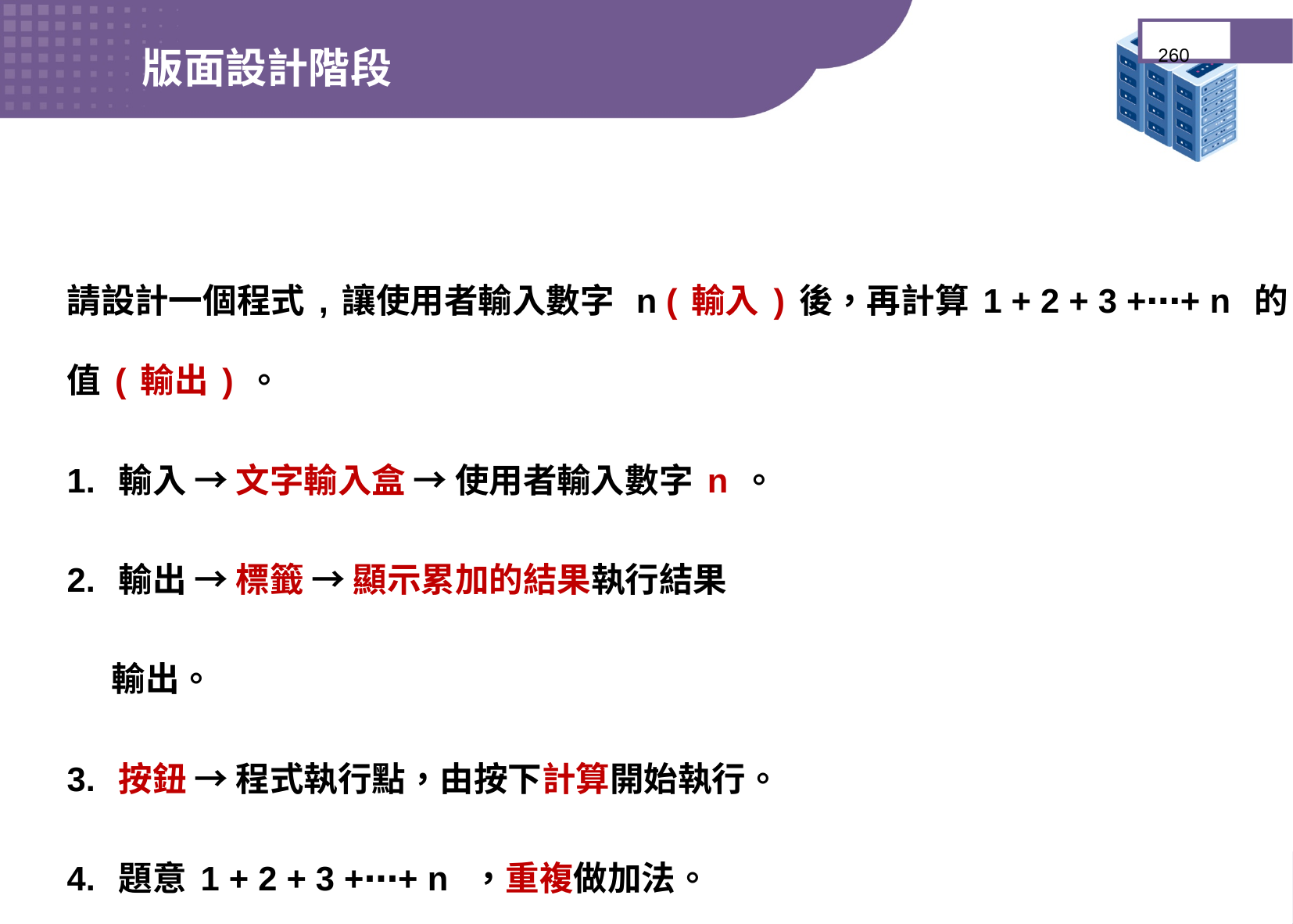

版面設計階段
260
請設計一個程式,讓使用者輸入數字 n (輸入)後，再計算1 + 2 + 3 +⋯+ n 的值(輸出)。
1. 輸入 → 文字輸入盒 → 使用者輸入數字n。
2. 輸出 → 標籤 → 顯示累加的結果執行結果
    輸出。
3. 按鈕 → 程式執行點，由按下計算開始執行。
4. 題意1 + 2 + 3 +⋯+ n ，重複做加法。